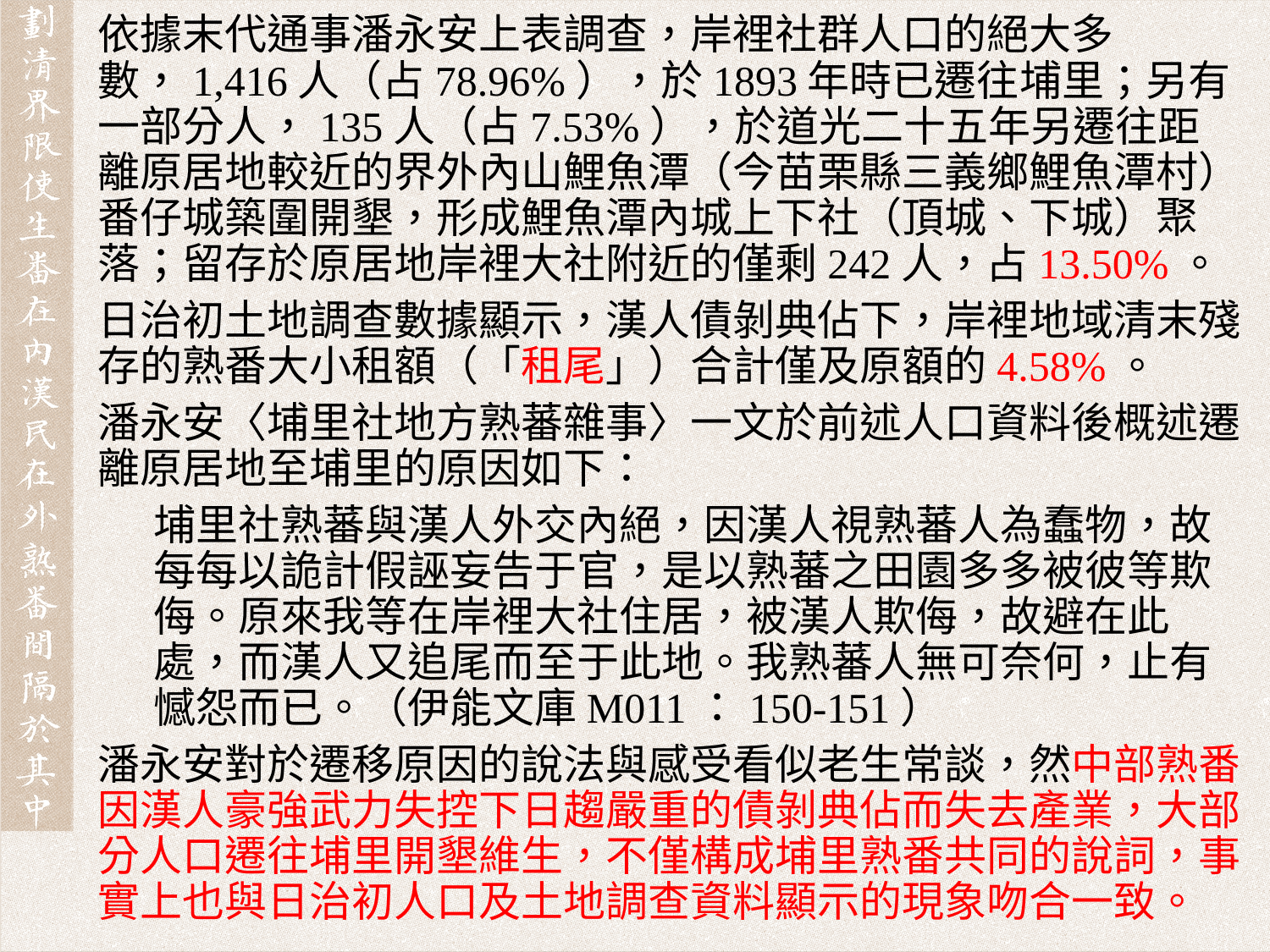

依據末代通事潘永安上表調查，岸裡社群人口的絕大多數，1,416人（占78.96%），於1893年時已遷往埔里；另有一部分人，135人（占7.53%），於道光二十五年另遷往距離原居地較近的界外內山鯉魚潭（今苗栗縣三義鄉鯉魚潭村）番仔城築圍開墾，形成鯉魚潭內城上下社（頂城、下城）聚落；留存於原居地岸裡大社附近的僅剩242人，占13.50%。
日治初土地調查數據顯示，漢人債剝典佔下，岸裡地域清末殘存的熟番大小租額（「租尾」）合計僅及原額的4.58%。
潘永安〈埔里社地方熟蕃雜事〉一文於前述人口資料後概述遷離原居地至埔里的原因如下：
埔里社熟蕃與漢人外交內絕，因漢人視熟蕃人為蠢物，故每每以詭計假誣妄告于官，是以熟蕃之田園多多被彼等欺侮。原來我等在岸裡大社住居，被漢人欺侮，故避在此處，而漢人又追尾而至于此地。我熟蕃人無可奈何，止有憾怨而已。（伊能文庫M011：150-151）
潘永安對於遷移原因的說法與感受看似老生常談，然中部熟番因漢人豪強武力失控下日趨嚴重的債剝典佔而失去產業，大部分人口遷往埔里開墾維生，不僅構成埔里熟番共同的說詞，事實上也與日治初人口及土地調查資料顯示的現象吻合一致。